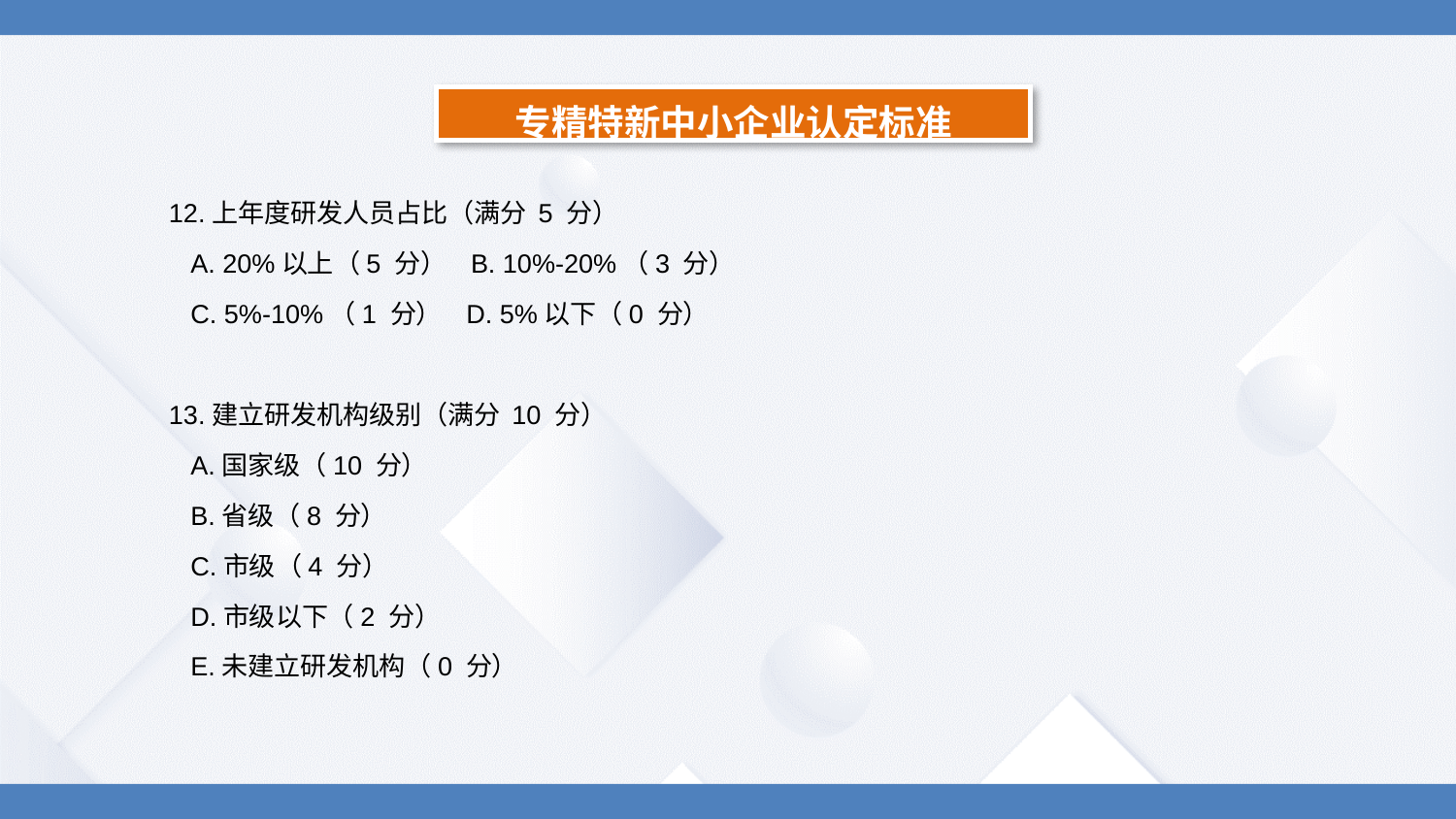

专精特新中小企业认定标准

12.上年度研发人员占比（满分 5 分）
   A. 20%以上（5 分）   B. 10%-20%（3 分）
   C. 5%-10%（1 分）   D. 5%以下（0 分）

13.建立研发机构级别（满分 10 分）
   A.国家级（10 分）
   B.省级（8 分）
   C.市级（4 分）
   D.市级以下（2 分）
   E.未建立研发机构（0 分）